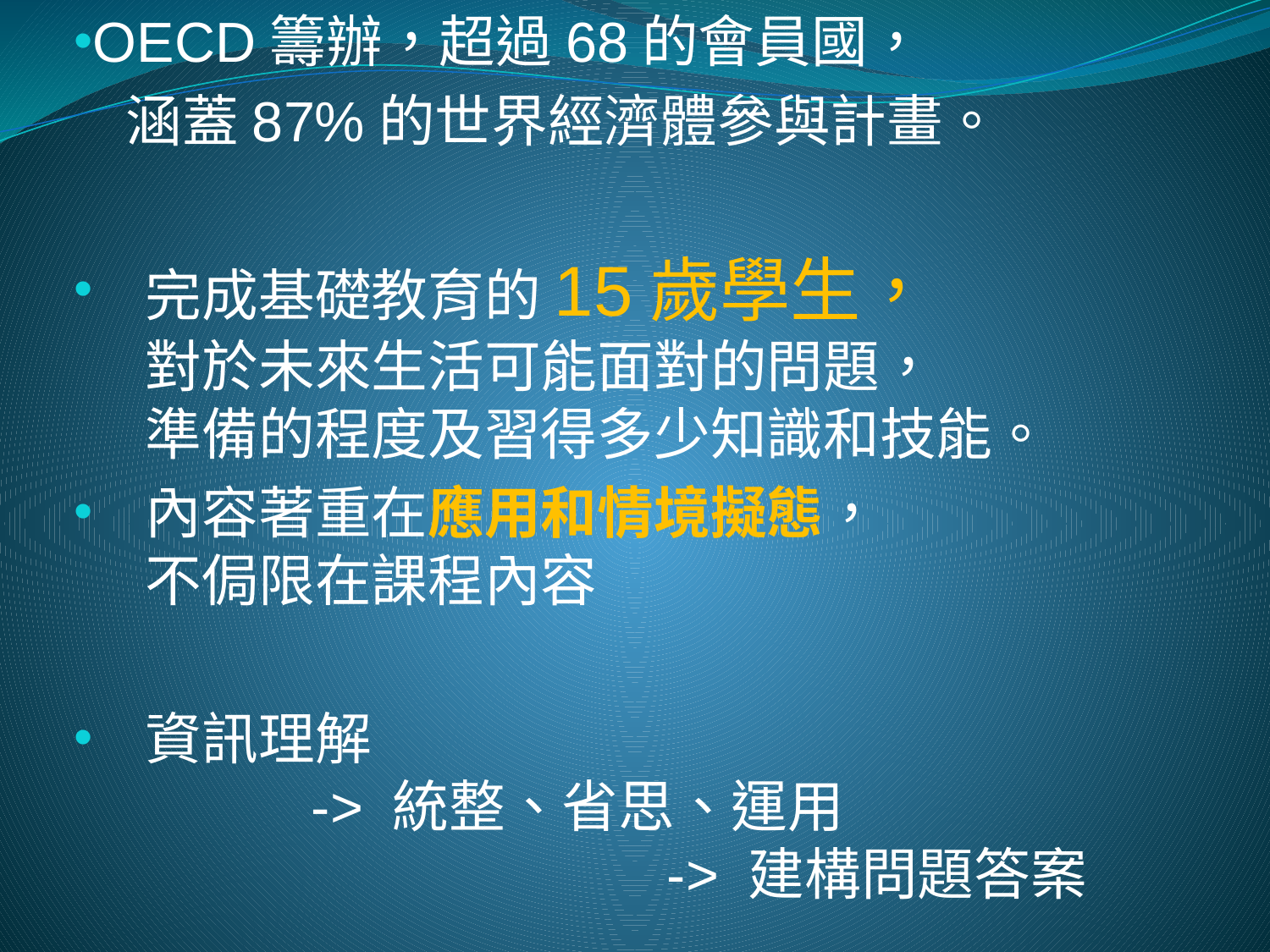

OECD籌辦，超過68的會員國，
   涵蓋87%的世界經濟體參與計畫。

完成基礎教育的15歲學生，
對於未來生活可能面對的問題，
準備的程度及習得多少知識和技能。
內容著重在應用和情境擬態，
不侷限在課程內容

資訊理解
            -> 統整、省思、運用
                                        -> 建構問題答案